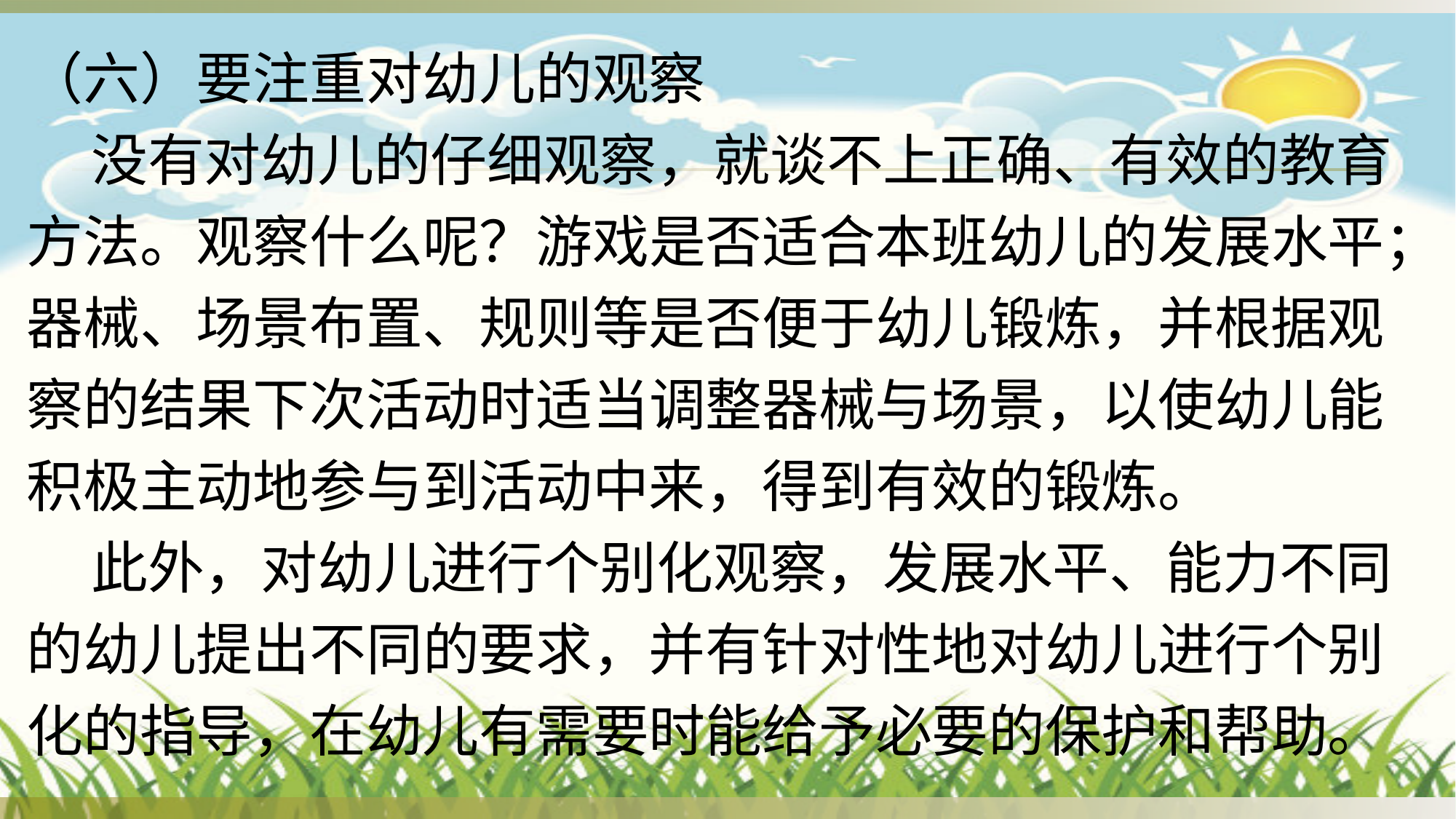

（六）要注重对幼儿的观察
    没有对幼儿的仔细观察，就谈不上正确、有效的教育方法。观察什么呢？游戏是否适合本班幼儿的发展水平；器械、场景布置、规则等是否便于幼儿锻炼，并根据观察的结果下次活动时适当调整器械与场景，以使幼儿能积极主动地参与到活动中来，得到有效的锻炼。
    此外，对幼儿进行个别化观察，发展水平、能力不同的幼儿提出不同的要求，并有针对性地对幼儿进行个别化的指导，在幼儿有需要时能给予必要的保护和帮助。